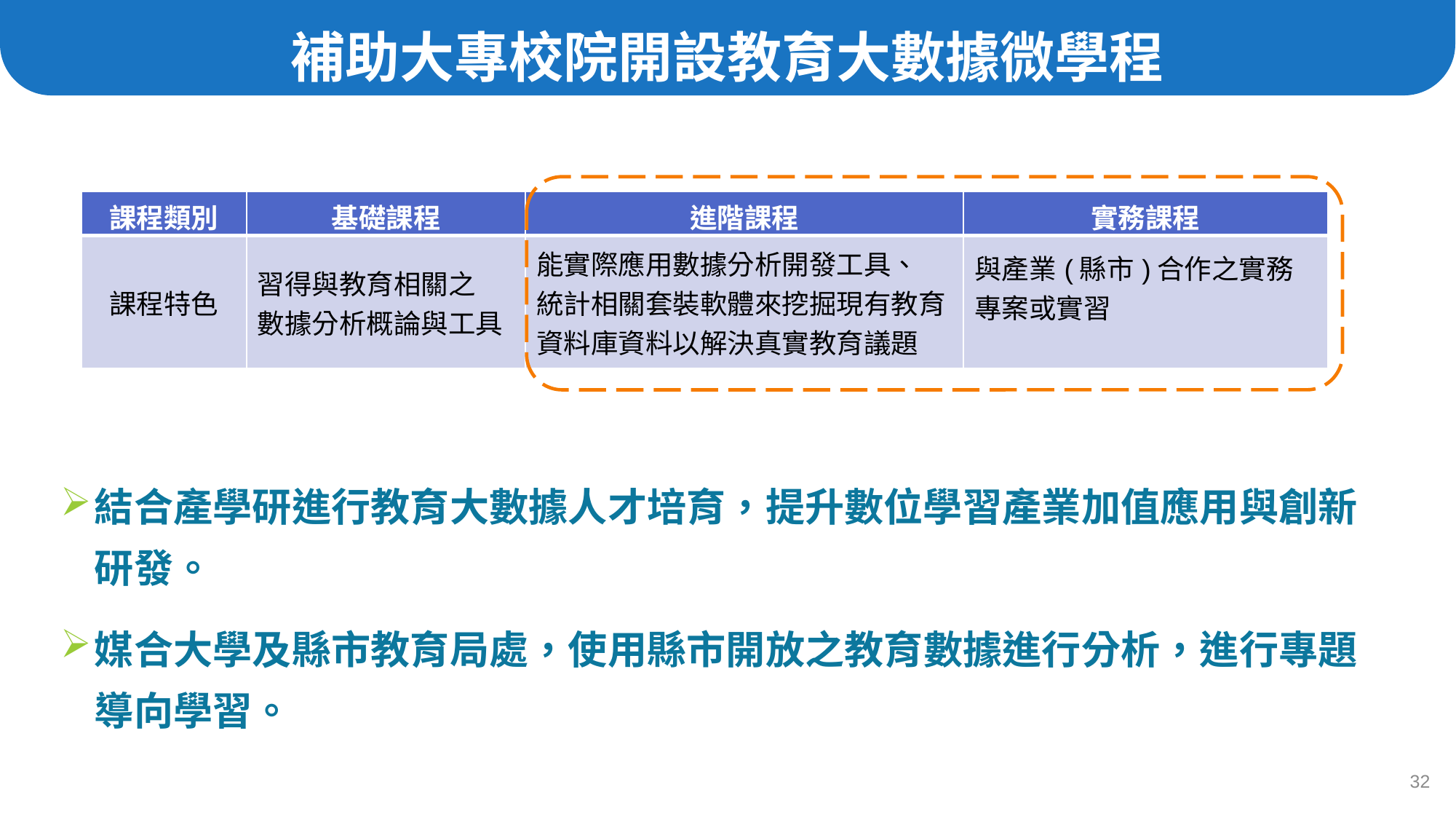

補助大專校院開設教育大數據微學程

| 課程類別 | 基礎課程 | 進階課程 | 實務課程 |
| --- | --- | --- | --- |
| 課程特色 | 習得與教育相關之 數據分析概論與工具 | 能實際應用數據分析開發工具、 統計相關套裝軟體來挖掘現有教育資料庫資料以解決真實教育議題 | 與產業(縣市)合作之實務專案或實習 |
結合產學研進行教育大數據人才培育，提升數位學習產業加值應用與創新研發。
媒合大學及縣市教育局處，使用縣市開放之教育數據進行分析，進行專題導向學習。
32